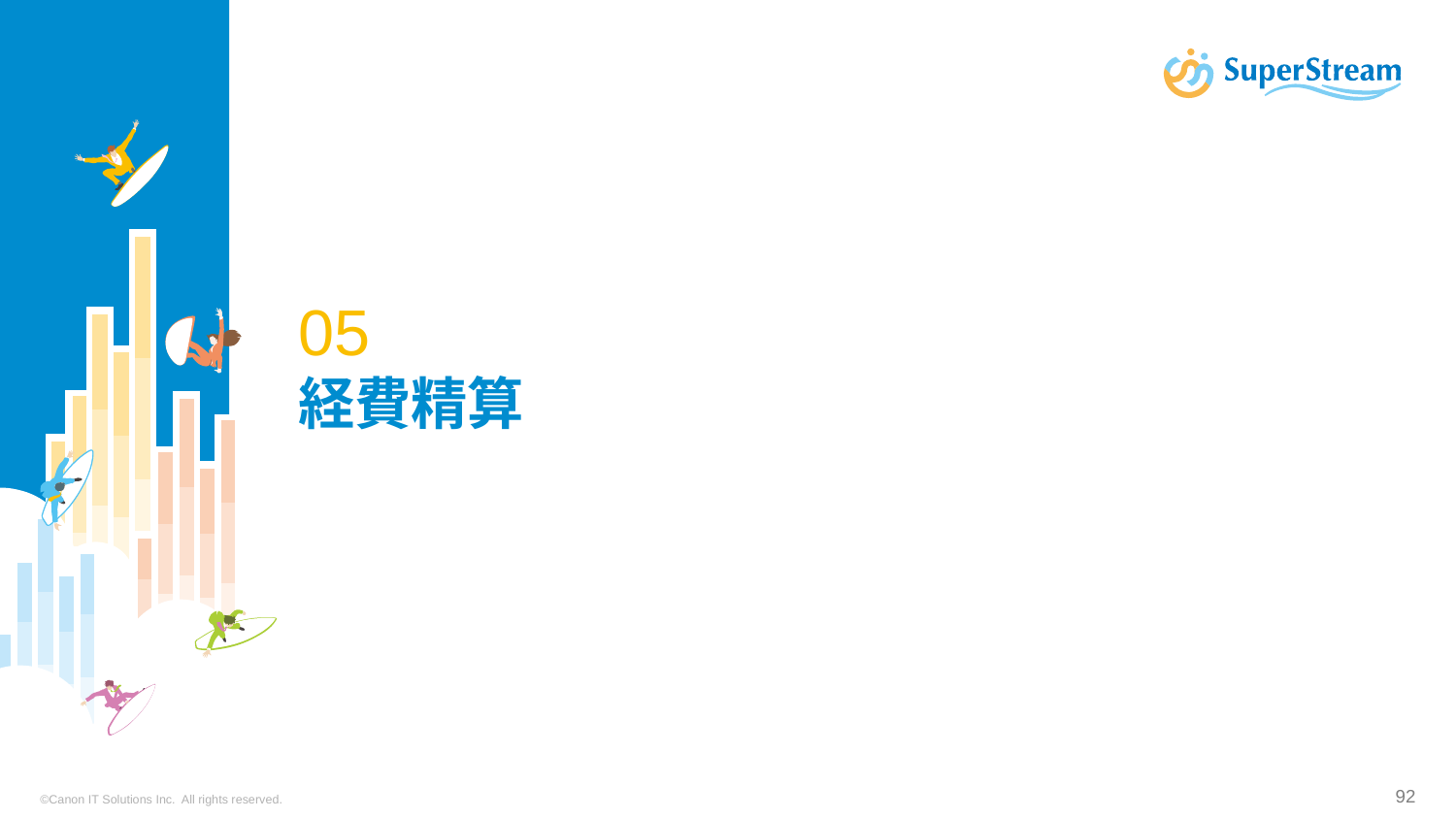

# 05 経費精算
©Canon IT Solutions Inc.  All rights reserved.
92